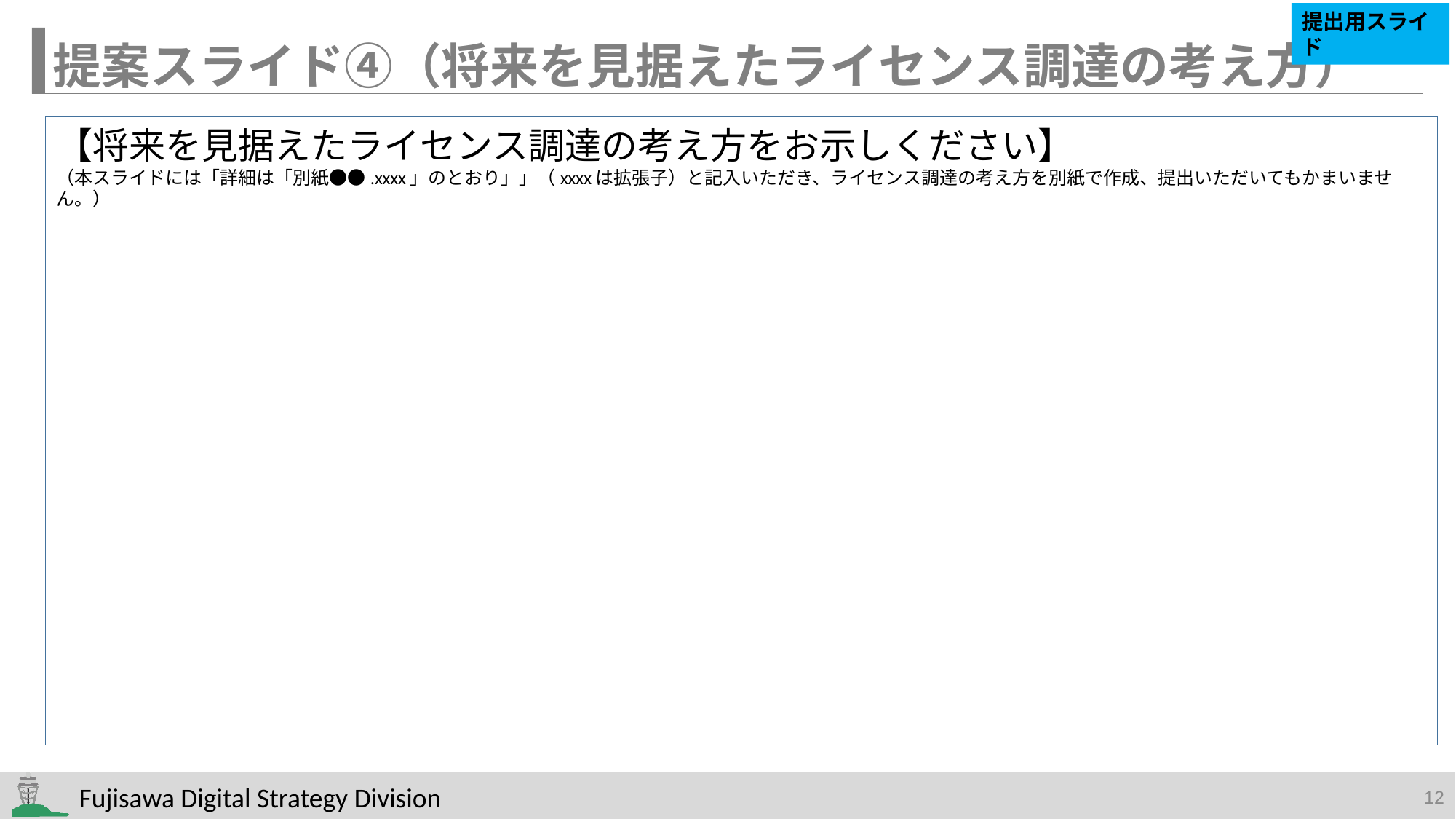

提出用スライド

提案スライド④（将来を見据えたライセンス調達の考え方）
【将来を見据えたライセンス調達の考え方をお示しください】
（本スライドには「詳細は「別紙●●.xxxx」のとおり」」（xxxxは拡張子）と記入いただき、ライセンス調達の考え方を別紙で作成、提出いただいてもかまいません。）

12